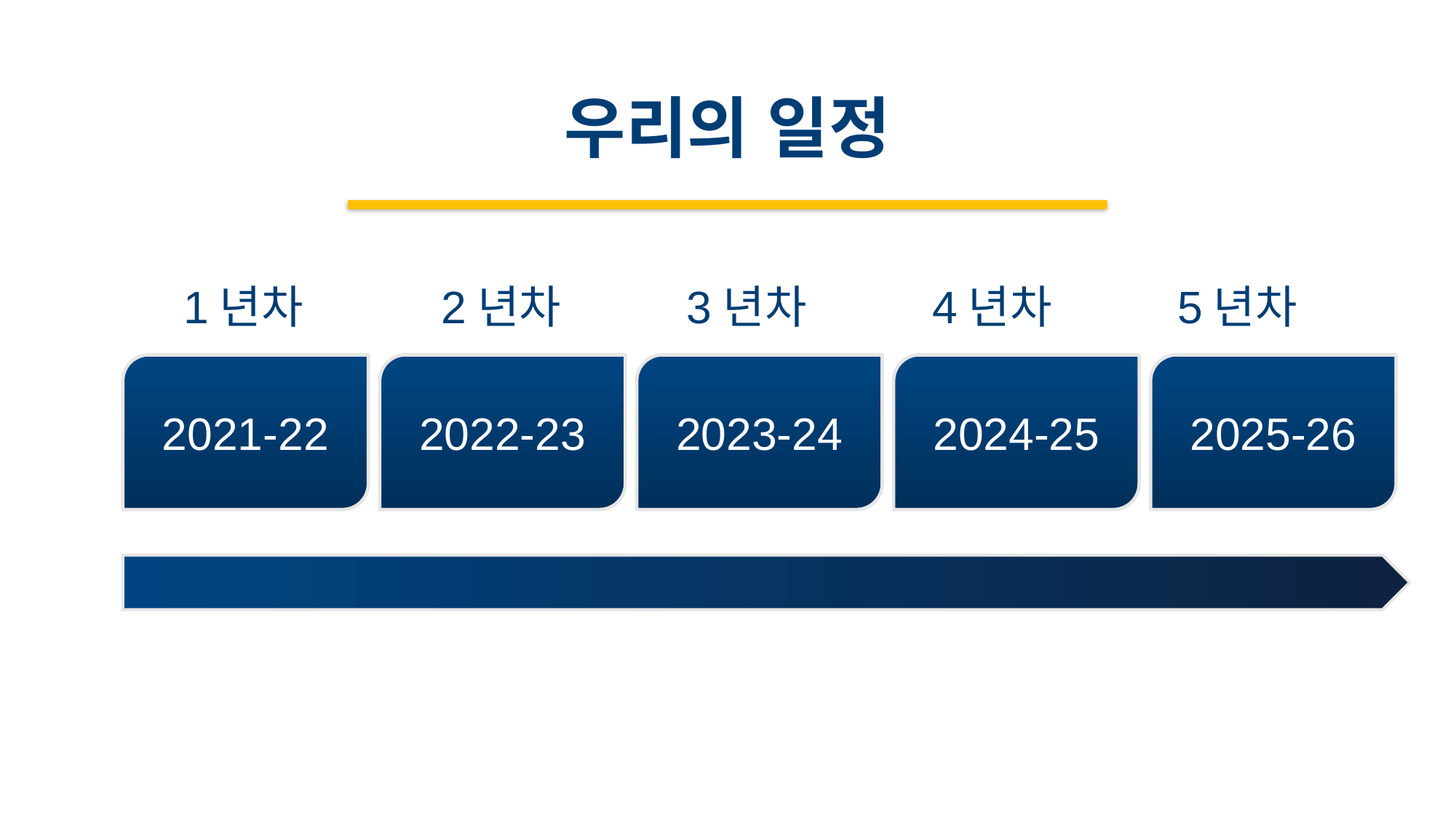

# 우리의 일정
1년차          2년차         3년차         4년차         5년차
2021-22
2022-23
2023-24
2024-25
2025-26